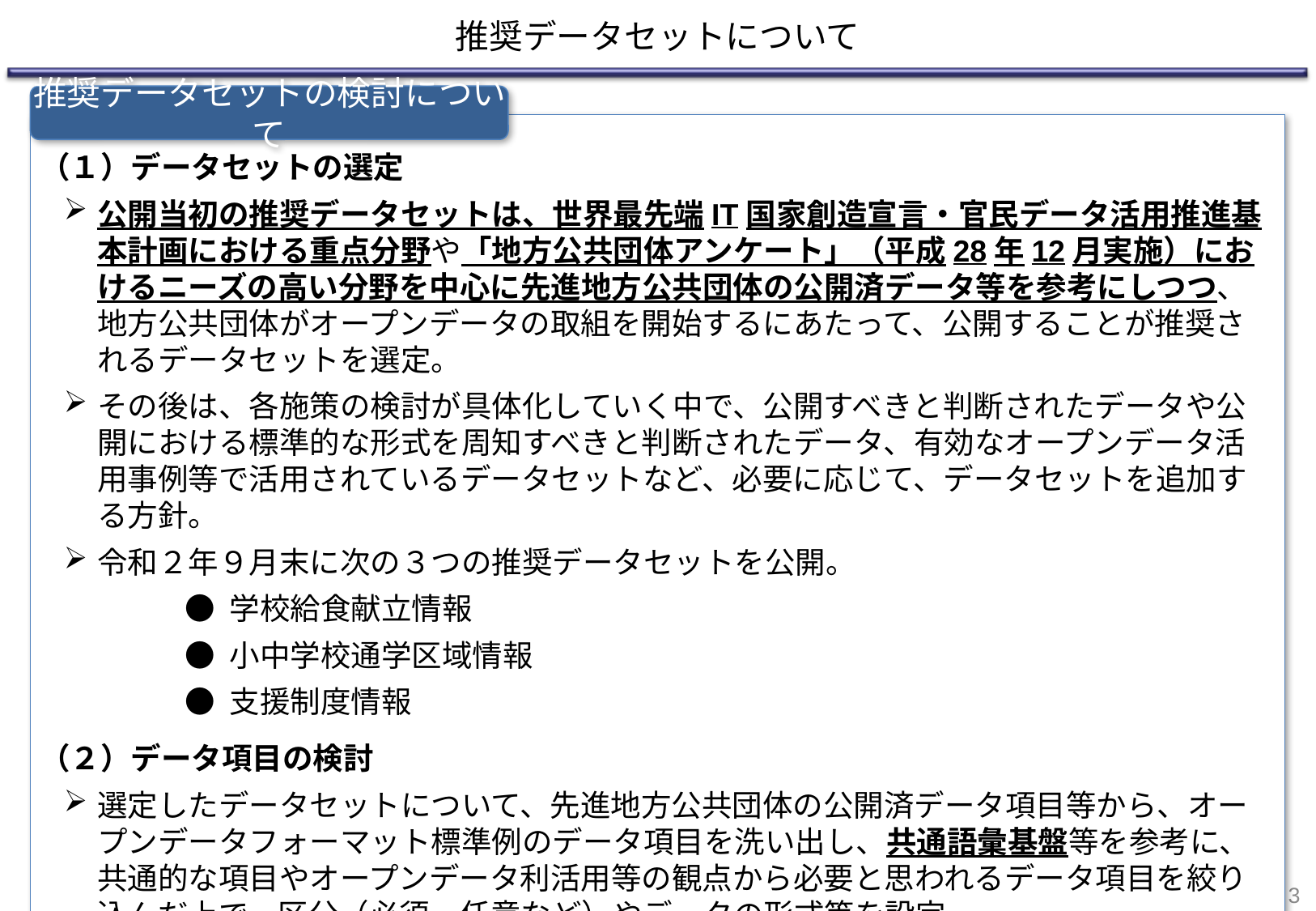

# 推奨データセットについて
推奨データセットの検討について
（１）データセットの選定
公開当初の推奨データセットは、世界最先端IT国家創造宣言・官民データ活用推進基本計画における重点分野や「地方公共団体アンケート」（平成28年12月実施）におけるニーズの高い分野を中心に先進地方公共団体の公開済データ等を参考にしつつ、地方公共団体がオープンデータの取組を開始するにあたって、公開することが推奨されるデータセットを選定。
その後は、各施策の検討が具体化していく中で、公開すべきと判断されたデータや公開における標準的な形式を周知すべきと判断されたデータ、有効なオープンデータ活用事例等で活用されているデータセットなど、必要に応じて、データセットを追加する方針。
令和２年９月末に次の３つの推奨データセットを公開。
	● 学校給食献立情報
	● 小中学校通学区域情報
	● 支援制度情報
（２）データ項目の検討
選定したデータセットについて、先進地方公共団体の公開済データ項目等から、オープンデータフォーマット標準例のデータ項目を洗い出し、共通語彙基盤等を参考に、共通的な項目やオープンデータ利活用等の観点から必要と思われるデータ項目を絞り込んだ上で、区分（必須、任意など）やデータの形式等を設定。
3